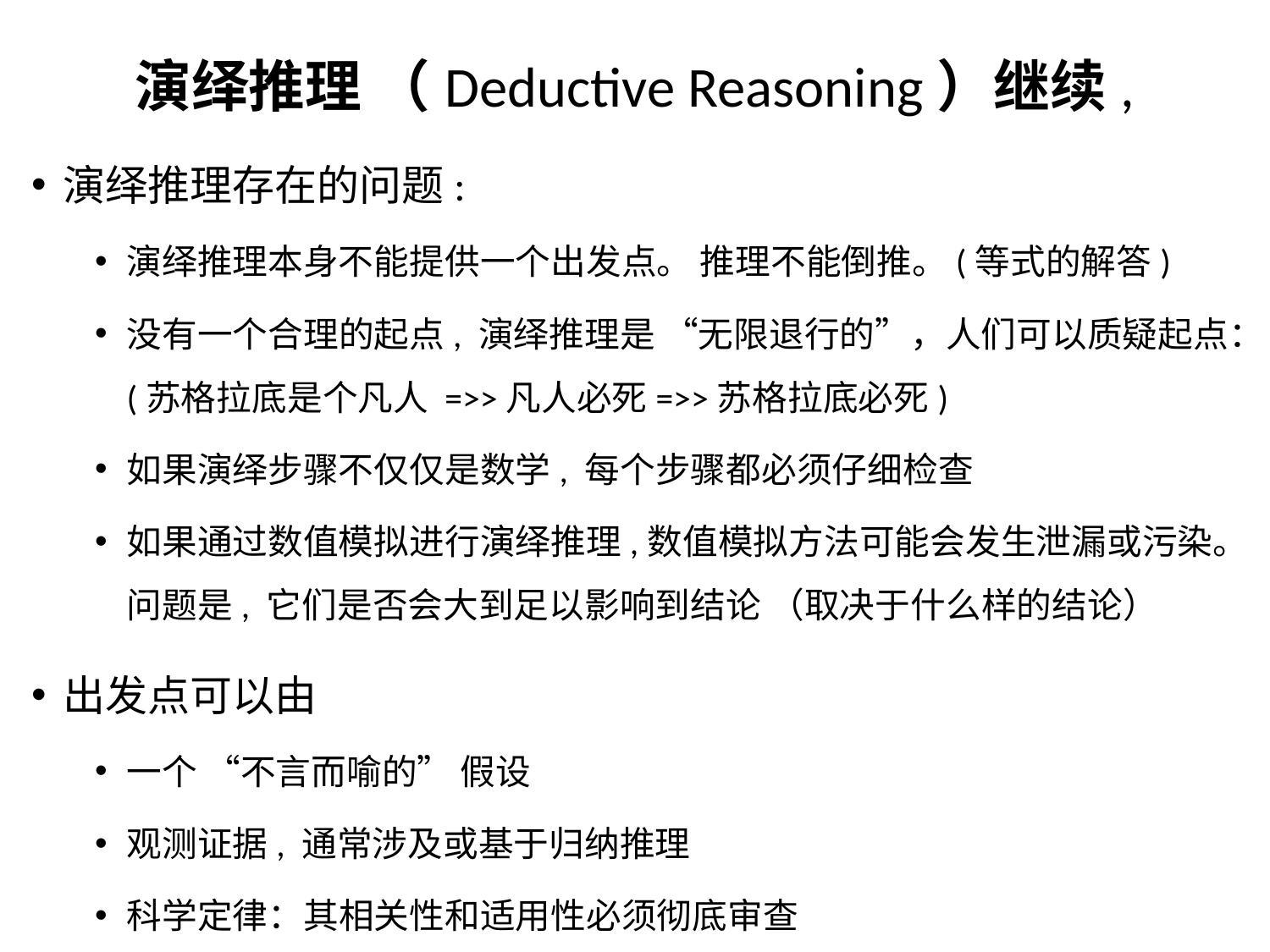

# 演绎推理 （Deductive Reasoning）继续,
演绎推理存在的问题:
演绎推理本身不能提供一个出发点。 推理不能倒推。(等式的解答)
没有一个合理的起点, 演绎推理是 “无限退行的”，人们可以质疑起点：(苏格拉底是个凡人 =>>凡人必死=>>苏格拉底必死)
如果演绎步骤不仅仅是数学, 每个步骤都必须仔细检查
如果通过数值模拟进行演绎推理,数值模拟方法可能会发生泄漏或污染。问题是, 它们是否会大到足以影响到结论 （取决于什么样的结论）
出发点可以由
一个 “不言而喻的” 假设
观测证据, 通常涉及或基于归纳推理
科学定律：其相关性和适用性必须彻底审查